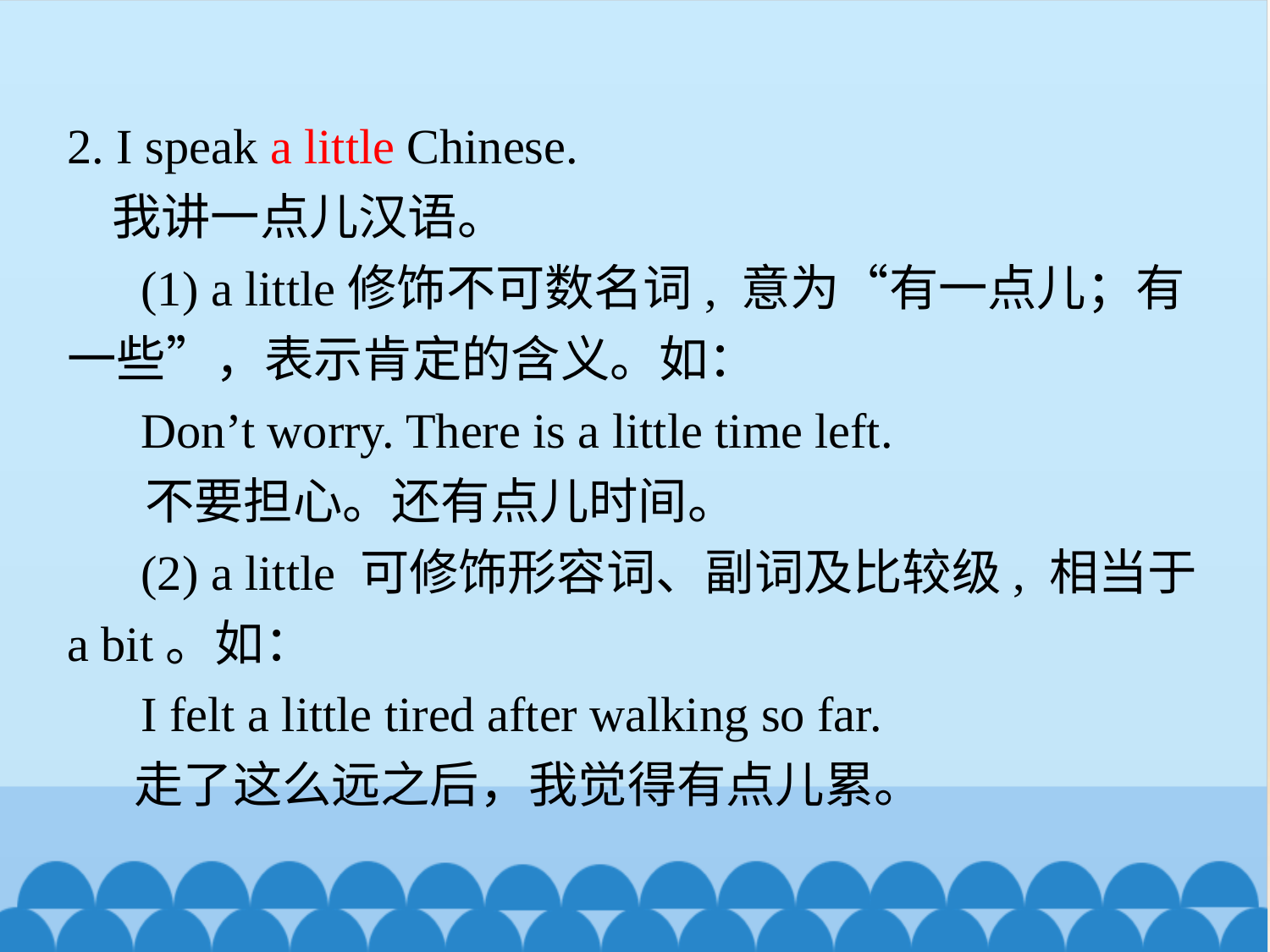

2. I speak a little Chinese.
   我讲一点儿汉语。
      (1) a little修饰不可数名词, 意为“有一点儿；有一些”，表示肯定的含义。如：
      Don’t worry. There is a little time left.
      不要担心。还有点儿时间。
      (2) a little 可修饰形容词、副词及比较级, 相当于a bit。如：
      I felt a little tired after walking so far.
     走了这么远之后，我觉得有点儿累。